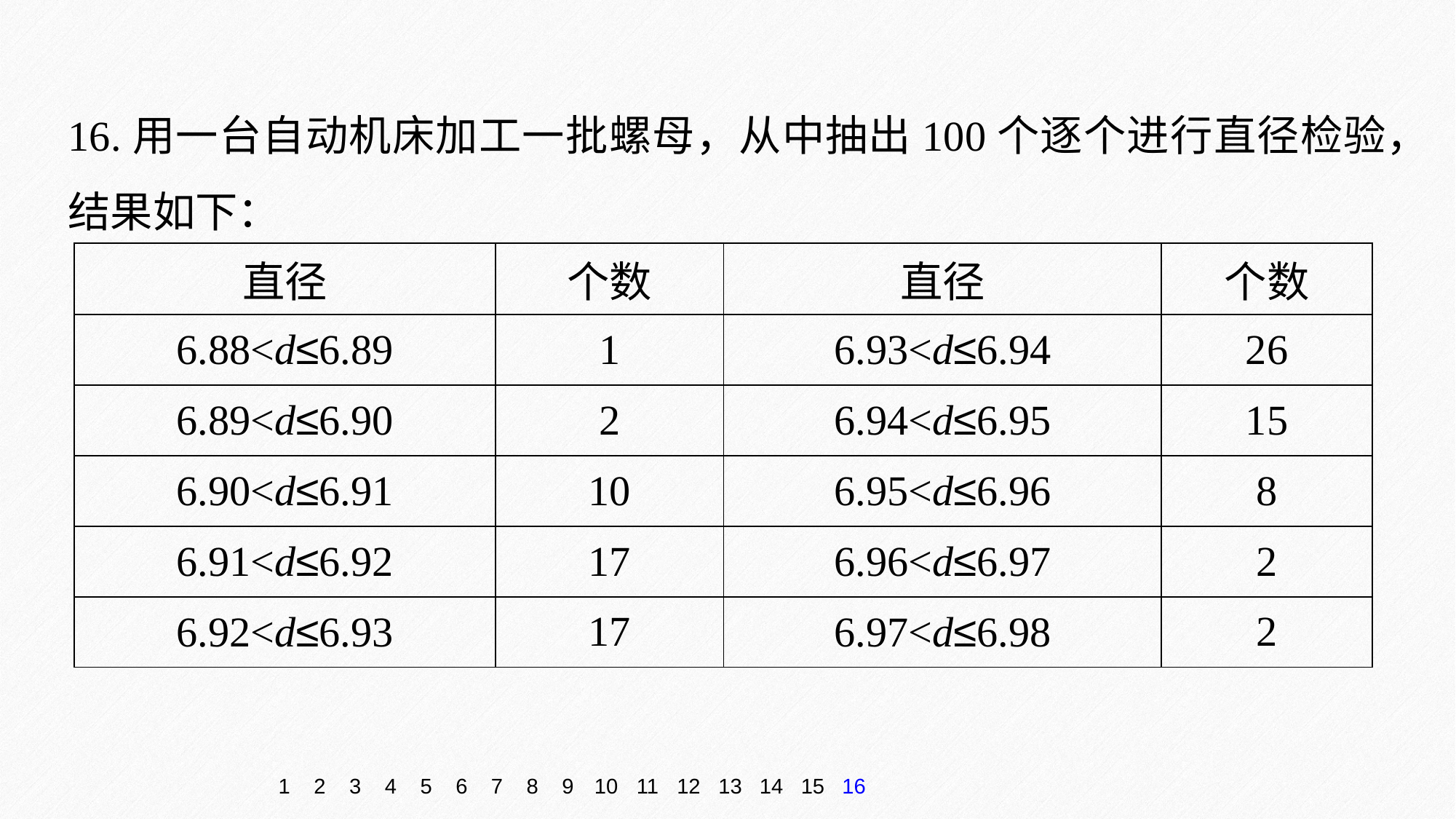

16.用一台自动机床加工一批螺母，从中抽出100个逐个进行直径检验，结果如下：
| 直径 | 个数 | 直径 | 个数 |
| --- | --- | --- | --- |
| 6.88<d≤6.89 | 1 | 6.93<d≤6.94 | 26 |
| 6.89<d≤6.90 | 2 | 6.94<d≤6.95 | 15 |
| 6.90<d≤6.91 | 10 | 6.95<d≤6.96 | 8 |
| 6.91<d≤6.92 | 17 | 6.96<d≤6.97 | 2 |
| 6.92<d≤6.93 | 17 | 6.97<d≤6.98 | 2 |
1
2
3
4
5
6
7
8
9
10
11
12
13
14
15
16